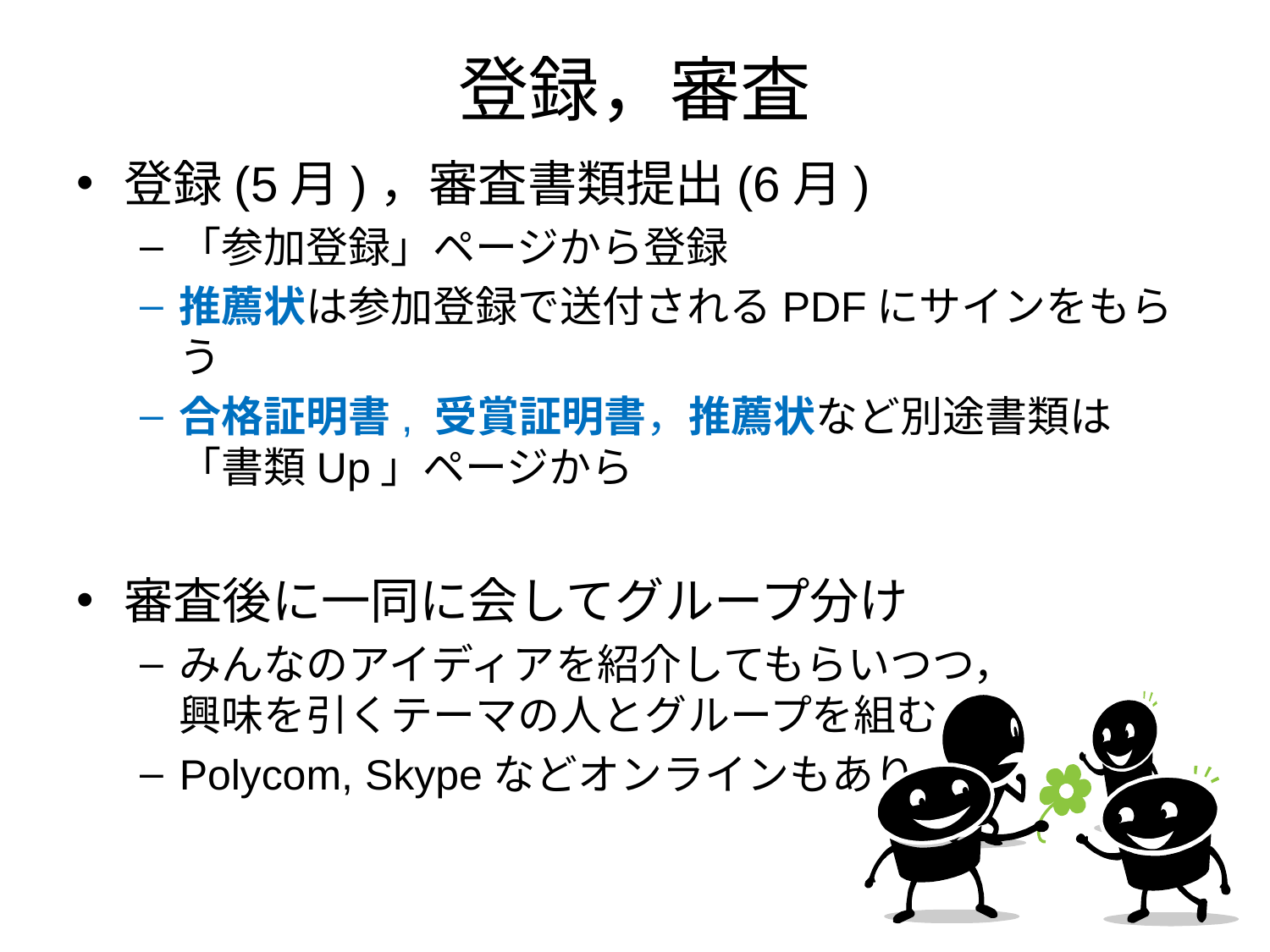

# 登録，審査
登録(5月)，審査書類提出(6月)
「参加登録」ページから登録
推薦状は参加登録で送付されるPDFにサインをもらう
合格証明書, 受賞証明書，推薦状など別途書類は
「書類Up」ページから

審査後に一同に会してグループ分け
みんなのアイディアを紹介してもらいつつ，
興味を引くテーマの人とグループを組む
Polycom, Skypeなどオンラインもあり